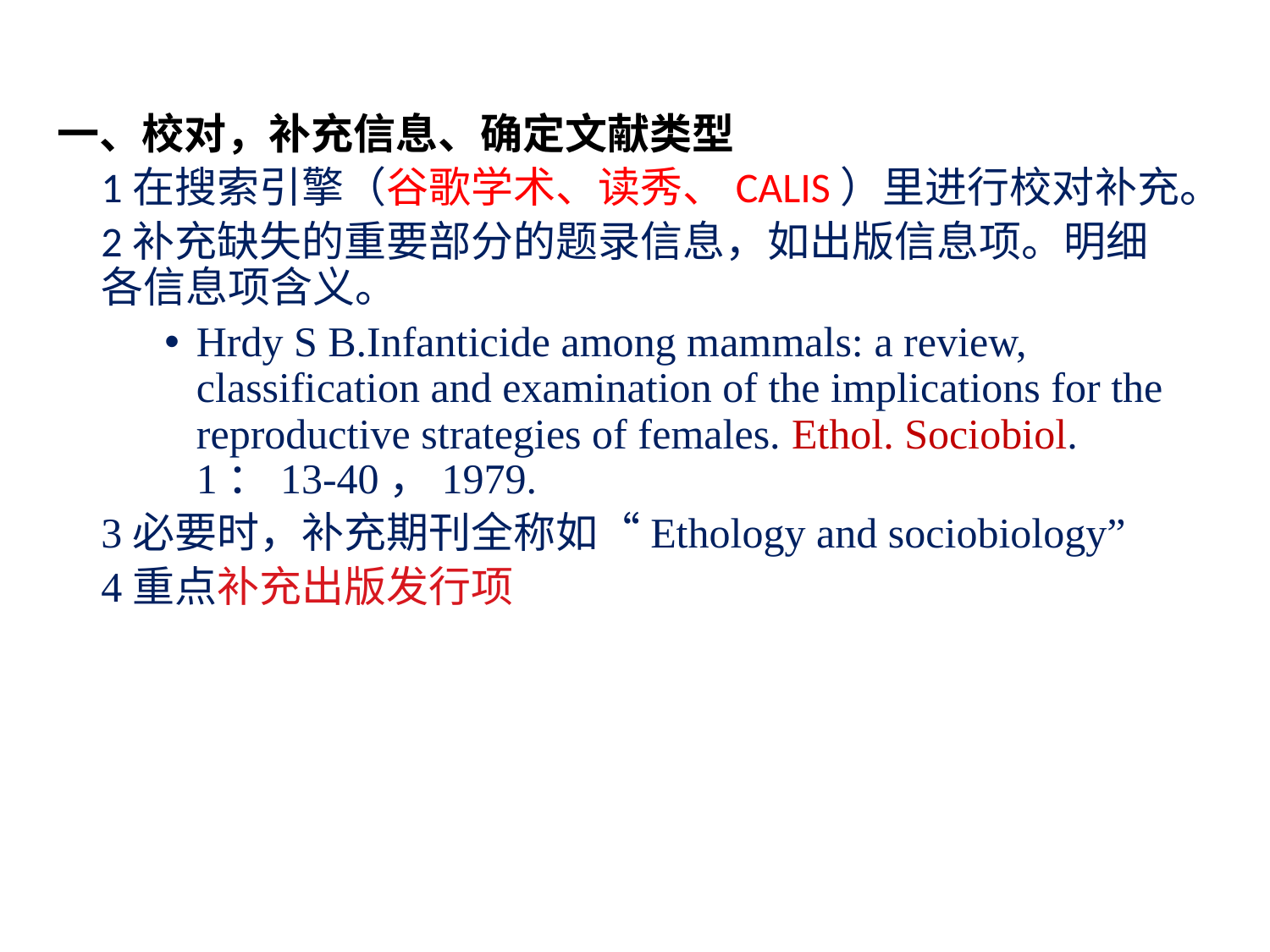

一、校对，补充信息、确定文献类型
1在搜索引擎（谷歌学术、读秀、CALIS）里进行校对补充。
2补充缺失的重要部分的题录信息，如出版信息项。明细各信息项含义。
Hrdy S B.Infanticide among mammals: a review, classification and examination of the implications for the reproductive strategies of females. Ethol. Sociobiol.   1：13-40，1979.
3必要时，补充期刊全称如“Ethology and sociobiology”
4重点补充出版发行项